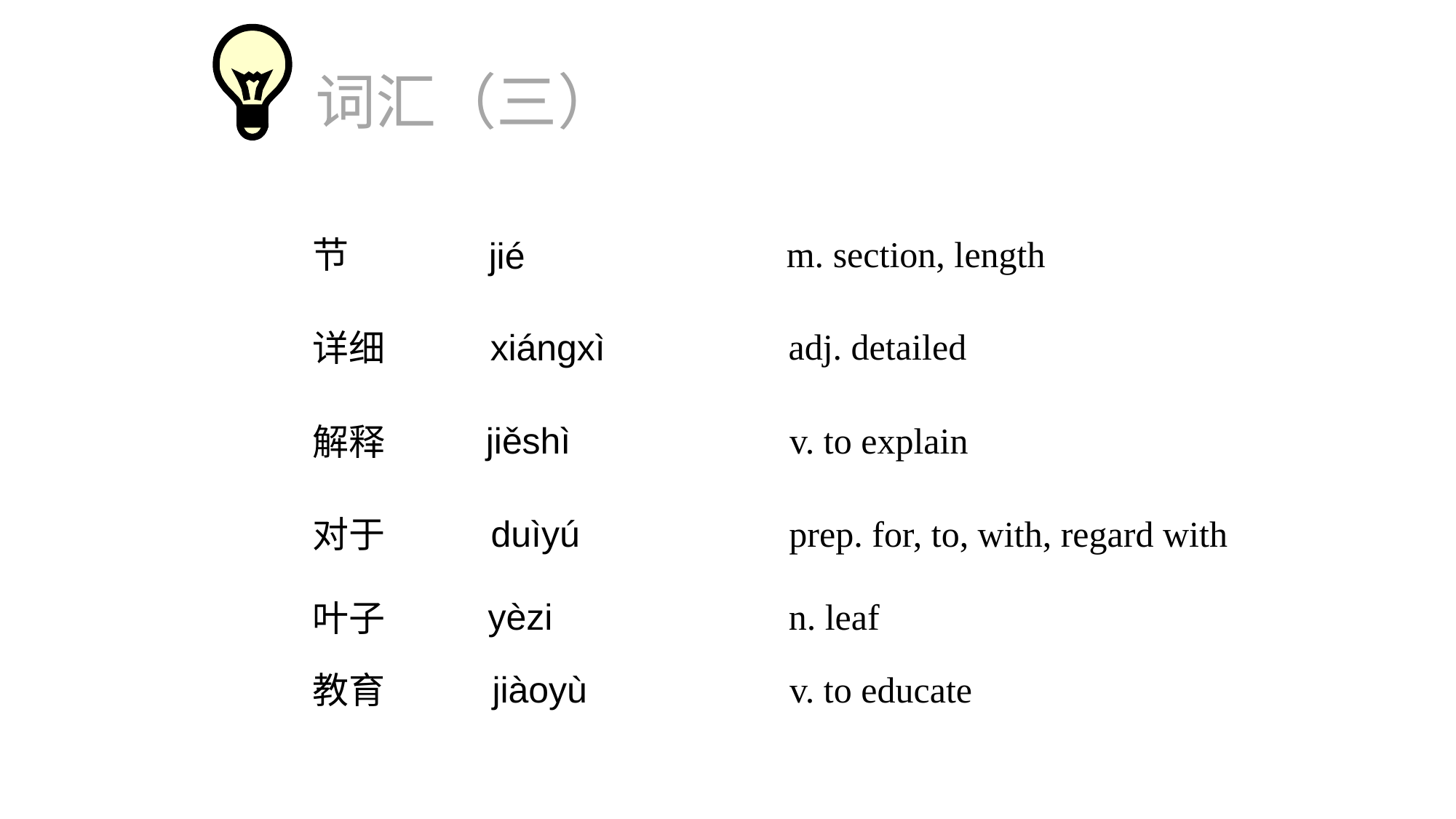

词汇（三）
m. section, length
节
jié
adj. detailed
xiángxì
详细
jiěshì
v. to explain
解释
duìyú
prep. for, to, with, regard with
对于
yèzi
n. leaf
叶子
jiàoyù
v. to educate
教育